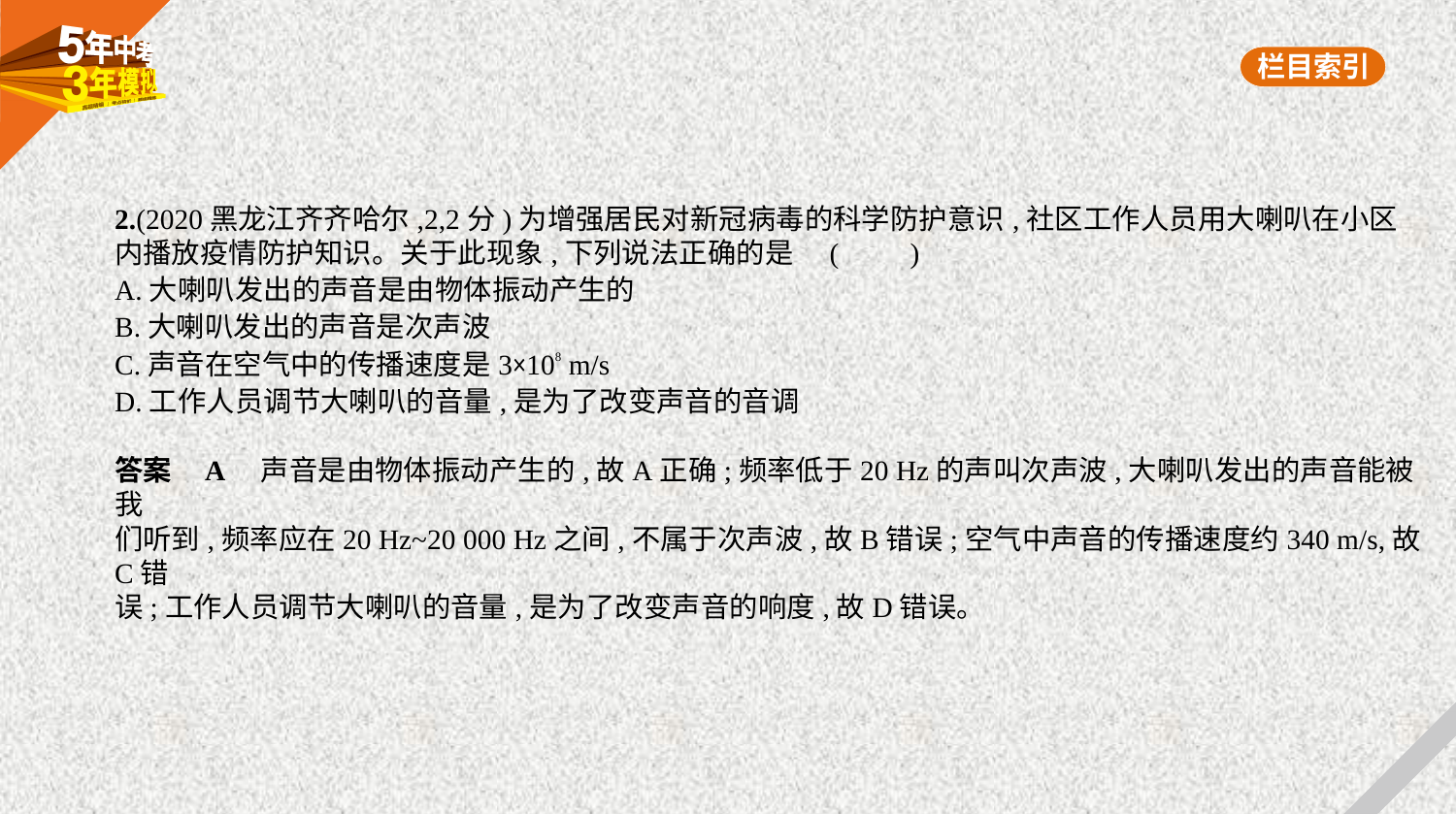

2.(2020黑龙江齐齐哈尔,2,2分)为增强居民对新冠病毒的科学防护意识,社区工作人员用大喇叭在小区
内播放疫情防护知识。关于此现象,下列说法正确的是 (　　)
A.大喇叭发出的声音是由物体振动产生的
B.大喇叭发出的声音是次声波
C.声音在空气中的传播速度是3×108 m/s
D.工作人员调节大喇叭的音量,是为了改变声音的音调
答案    A　声音是由物体振动产生的,故A正确;频率低于20 Hz的声叫次声波,大喇叭发出的声音能被我
们听到,频率应在20 Hz~20 000 Hz之间,不属于次声波,故B错误;空气中声音的传播速度约340 m/s,故C错
误;工作人员调节大喇叭的音量,是为了改变声音的响度,故D错误。